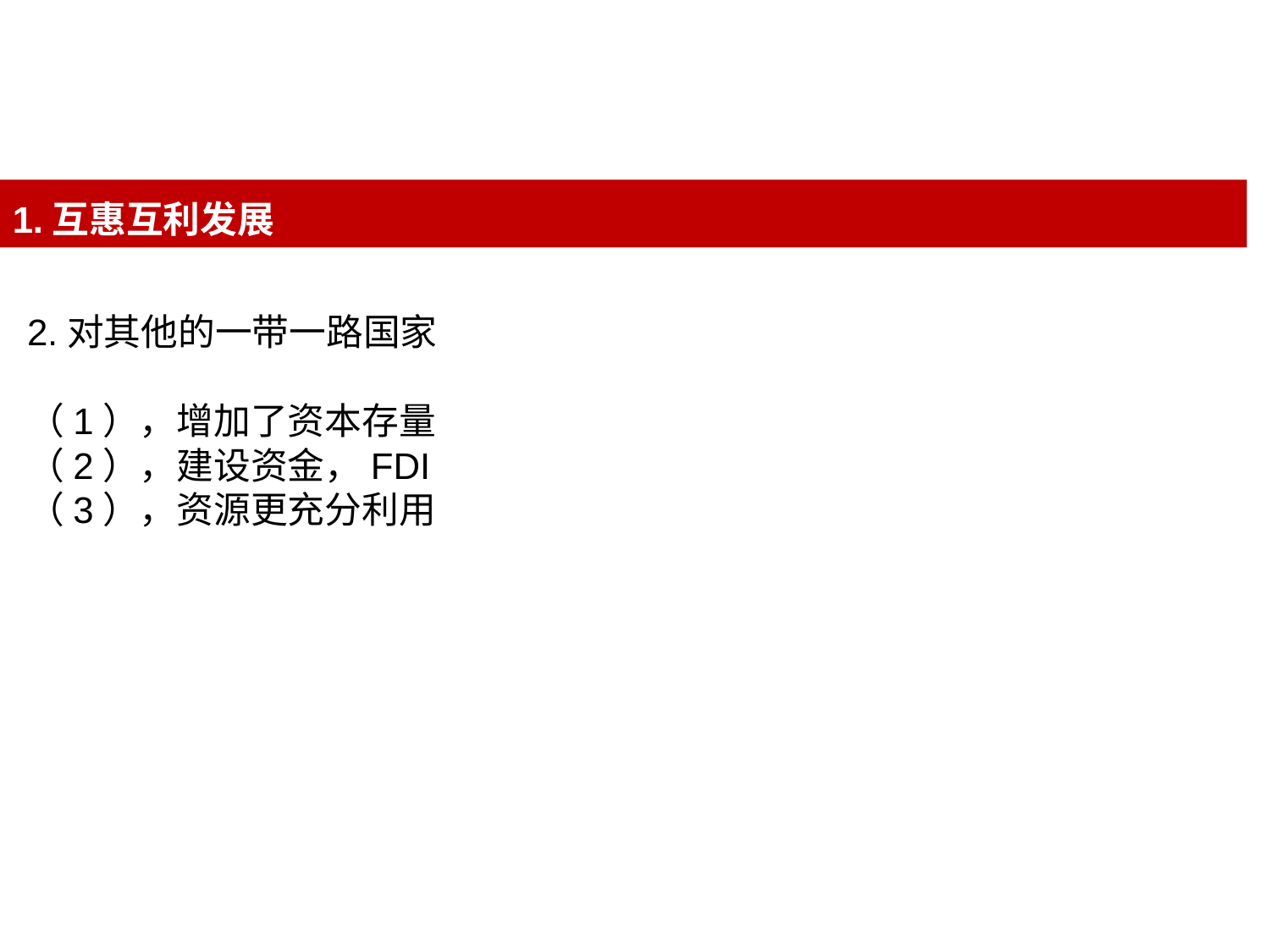

1.互惠互利发展

2.对其他的一带一路国家

（1），增加了资本存量
（2），建设资金，FDI
（3），资源更充分利用